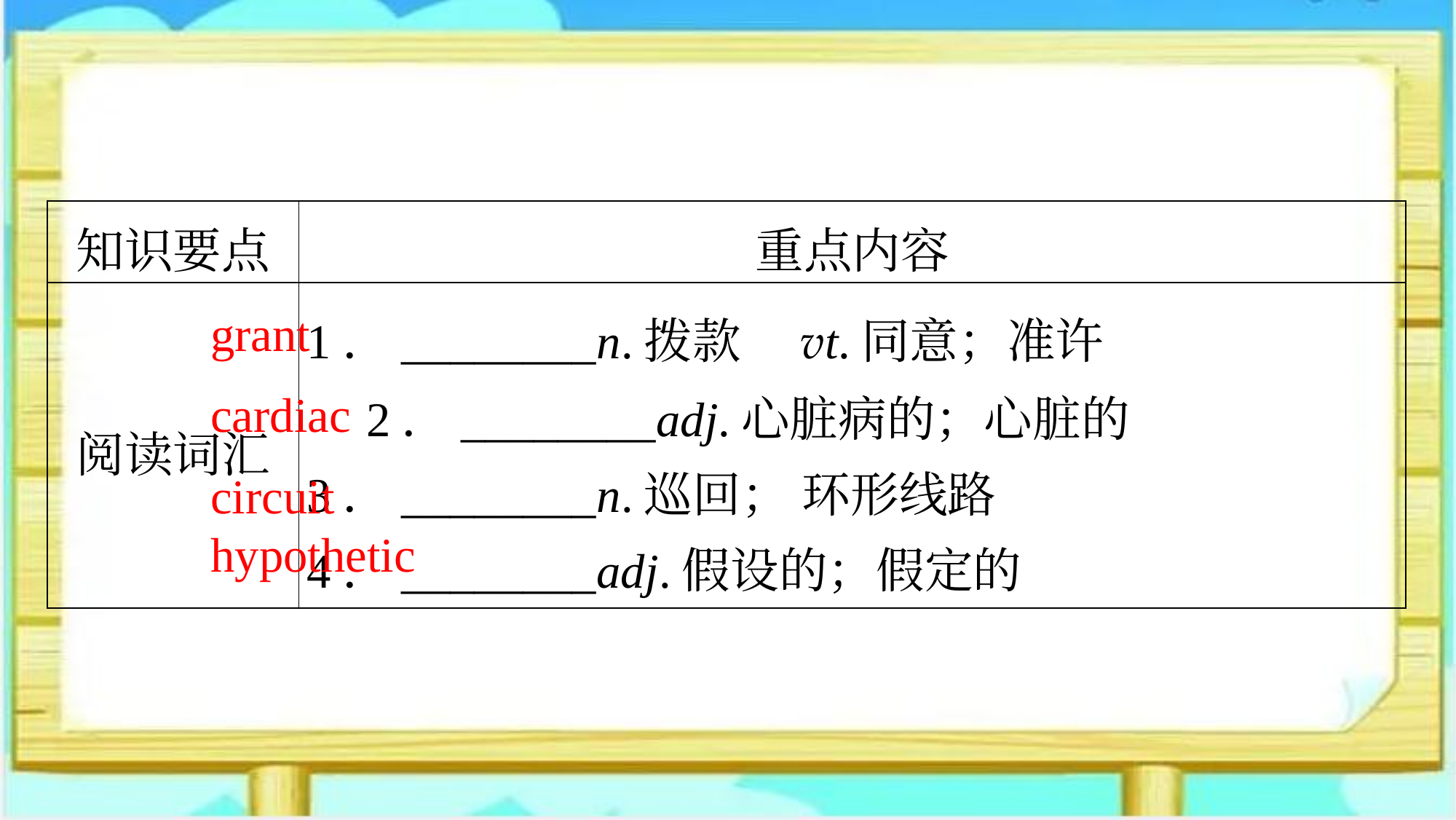

| 知识要点 | 重点内容 |
| --- | --- |
| 阅读词汇 | 1．\_\_\_\_\_\_\_\_n.拨款　vt.同意；准许　　　　　　　2．\_\_\_\_\_\_\_\_adj.心脏病的；心脏的 3．\_\_\_\_\_\_\_\_n.巡回； 环形线路 4．\_\_\_\_\_\_\_\_adj.假设的；假定的 |
grant
cardiac
circuit
hypothetic